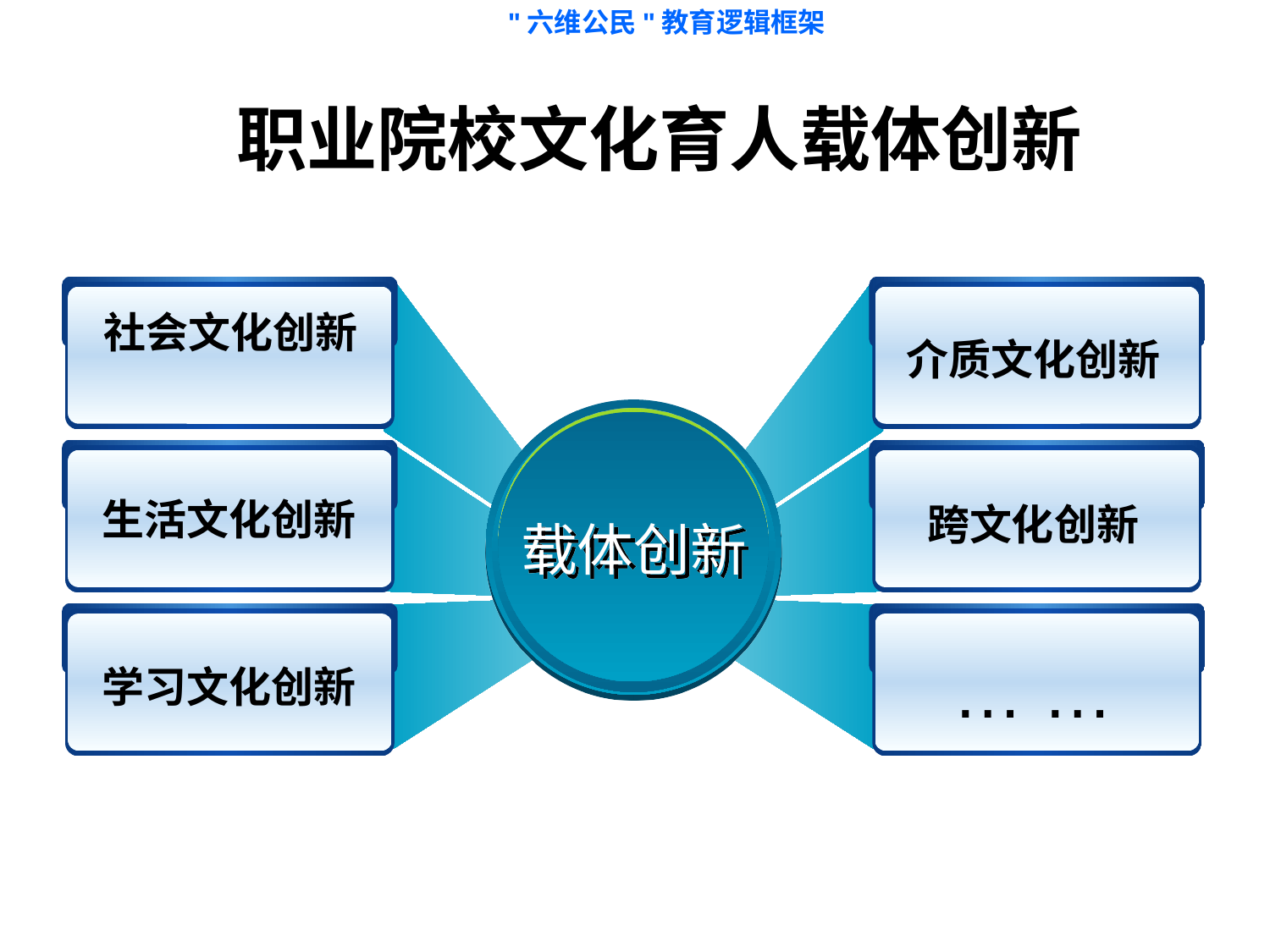

# 职业院校文化育人载体创新

介质文化创新
社会文化创新

载体创新

生活文化创新
跨文化创新

学习文化创新
… …